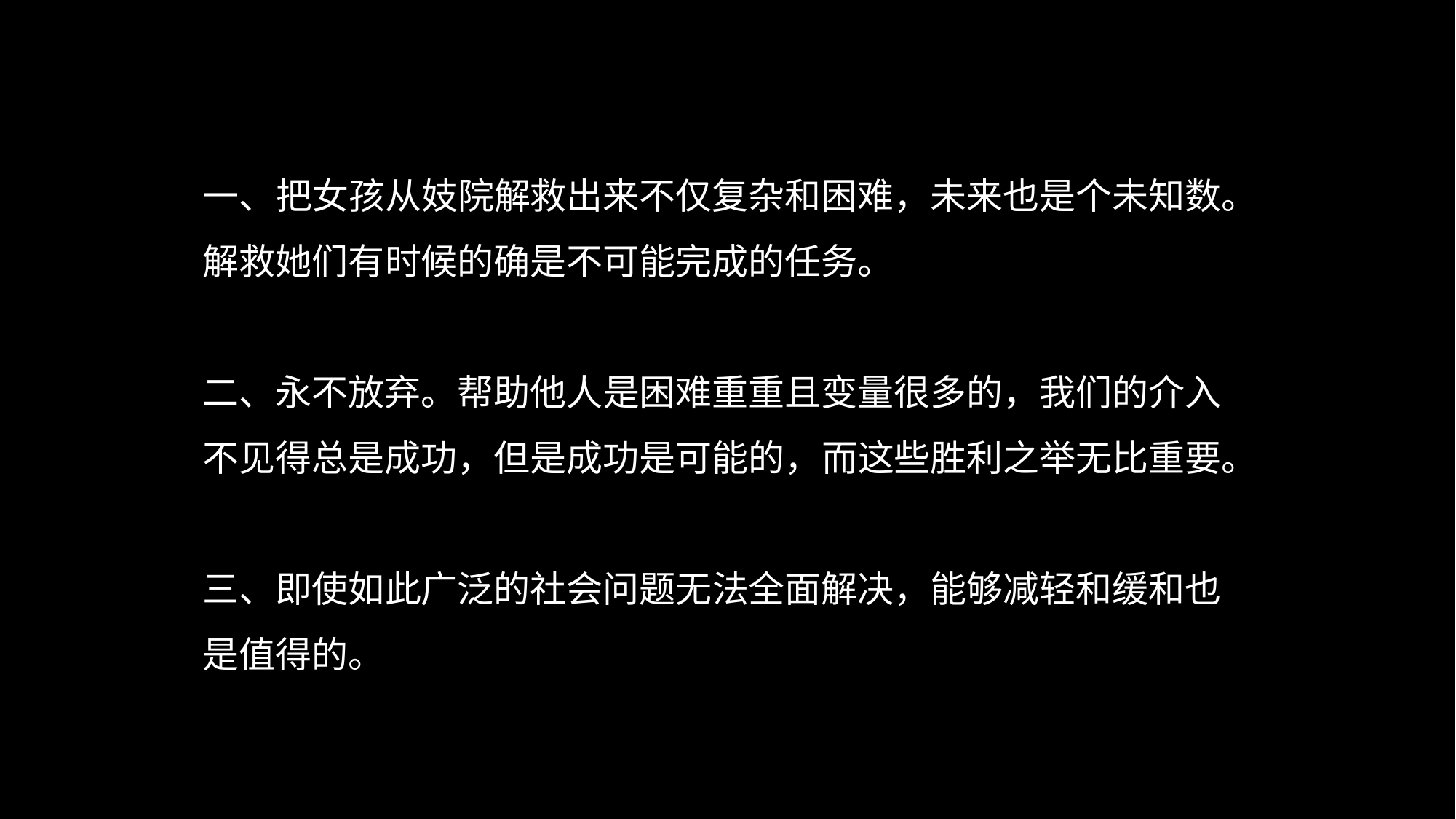

一、把女孩从妓院解救出来不仅复杂和困难，未来也是个未知数。解救她们有时候的确是不可能完成的任务。

二、永不放弃。帮助他人是困难重重且变量很多的，我们的介入不见得总是成功，但是成功是可能的，而这些胜利之举无比重要。

三、即使如此广泛的社会问题无法全面解决，能够减轻和缓和也是值得的。
#